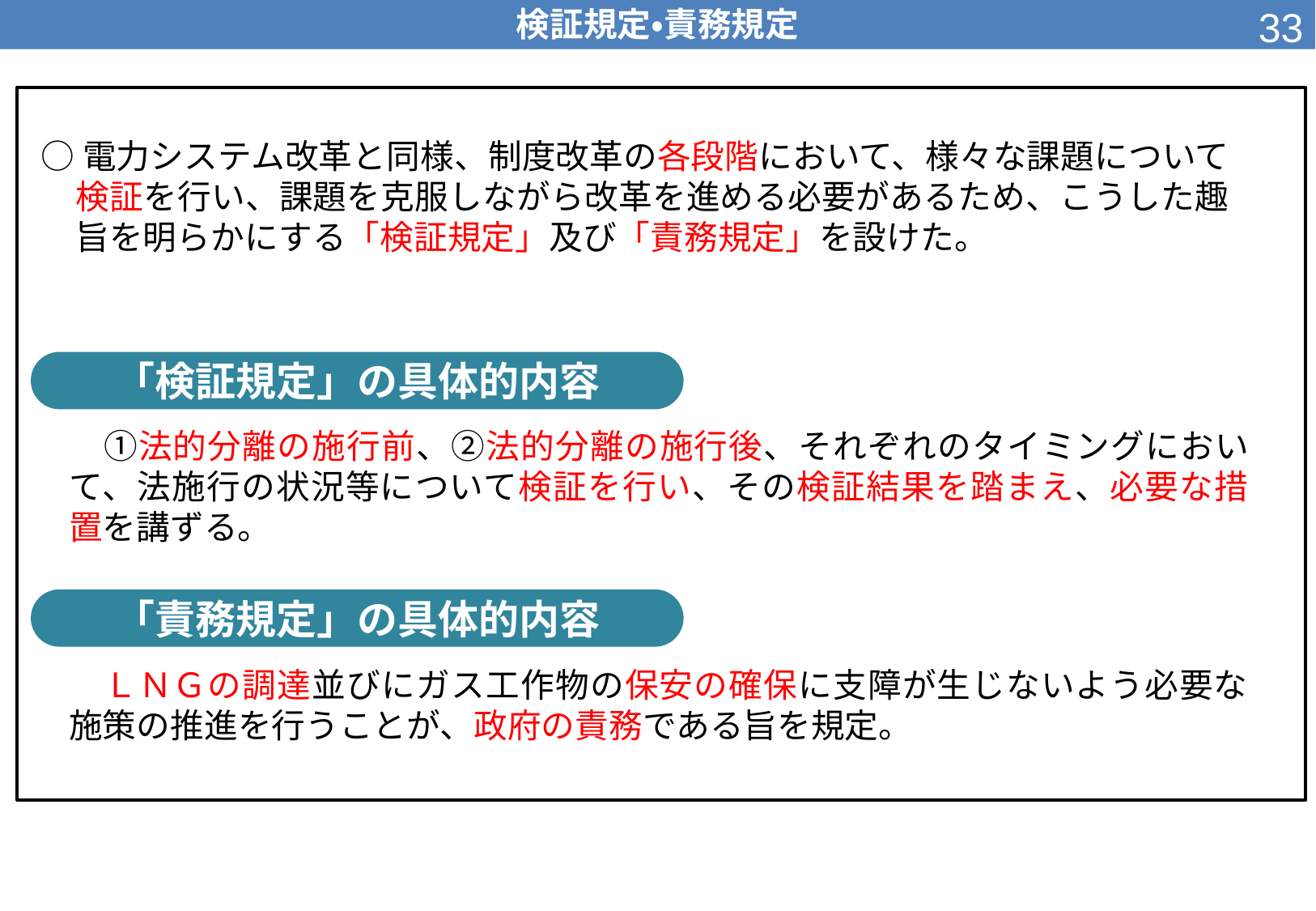

33
検証規定・責務規定

○電力システム改革と同様、制度改革の各段階において、様々な課題について検証を行い、課題を克服しながら改革を進める必要があるため、こうした趣旨を明らかにする「検証規定」及び「責務規定」を設けた。
「検証規定」の具体的内容
　①法的分離の施行前、②法的分離の施行後、それぞれのタイミングにおいて、法施行の状況等について検証を行い、その検証結果を踏まえ、必要な措置を講ずる。
「責務規定」の具体的内容
　ＬＮＧの調達並びにガス工作物の保安の確保に支障が生じないよう必要な施策の推進を行うことが、政府の責務である旨を規定。